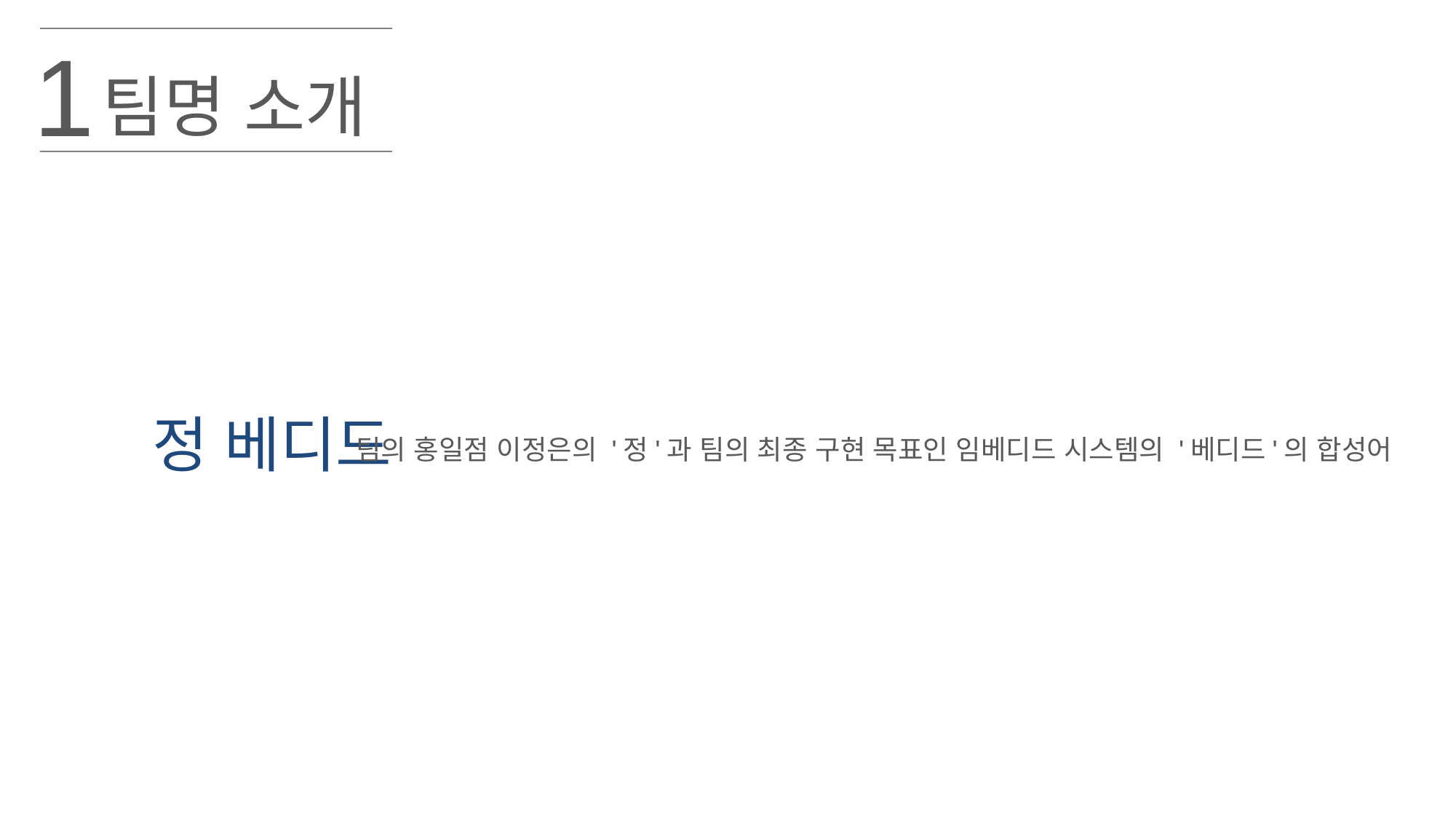

1
팀명 소개
정 베디드
팀의 홍일점 이정은의 '정'과 팀의 최종 구현 목표인 임베디드 시스템의 '베디드'의 합성어